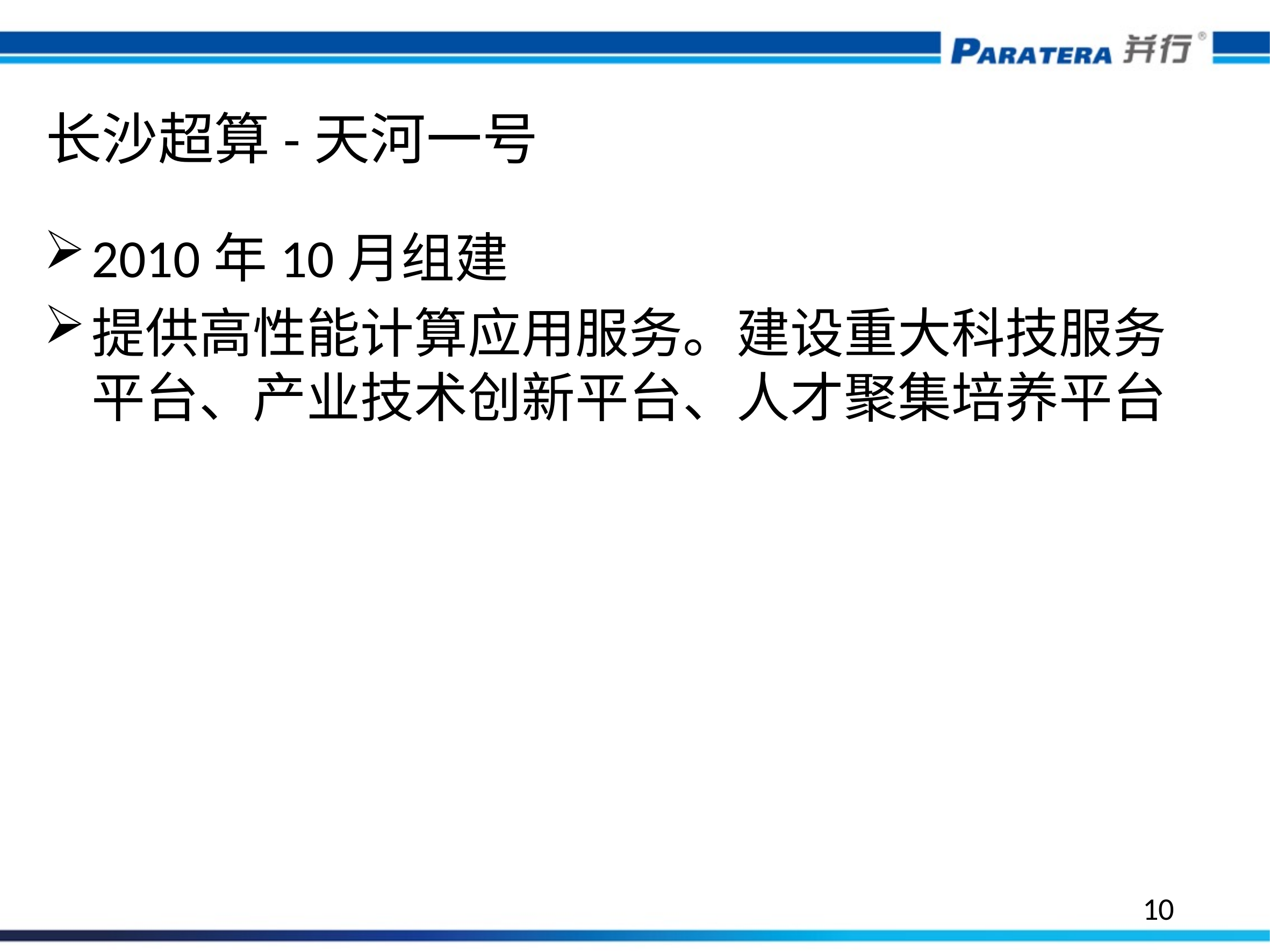

# 长沙超算-天河一号
2010年10月组建
提供高性能计算应用服务。建设重大科技服务平台、产业技术创新平台、人才聚集培养平台
10